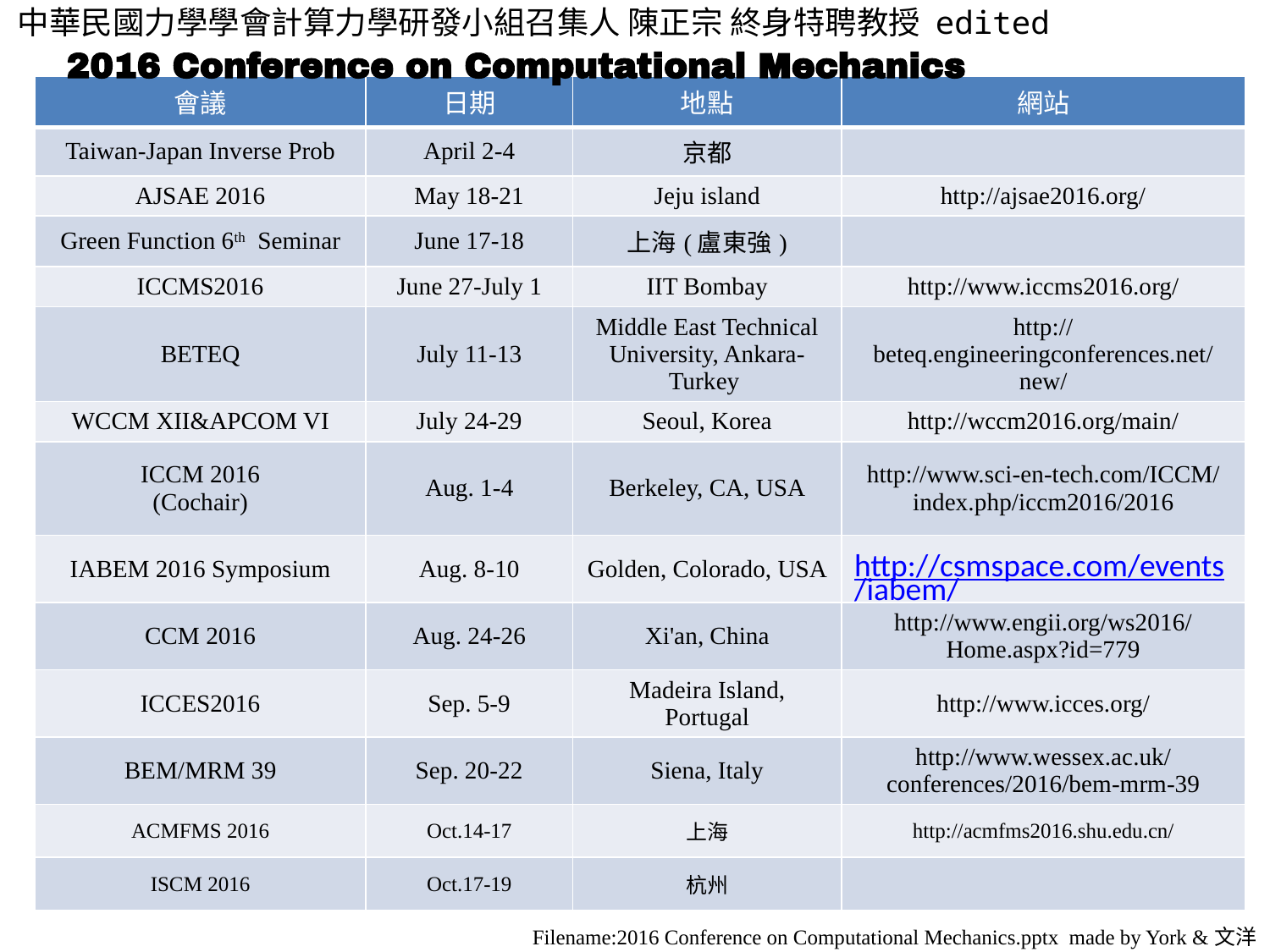

中華民國力學學會計算力學研發小組召集人 陳正宗 終身特聘教授 edited
2016 Conference on Computational Mechanics
| 會議 | 日期 | 地點 | 網站 |
| --- | --- | --- | --- |
| Taiwan-Japan Inverse Prob | April 2-4 | 京都 |  |
| AJSAE 2016 | May 18-21 | Jeju island | http://ajsae2016.org/ |
| Green Function 6th Seminar | June 17-18 | 上海(盧東強) |  |
| ICCMS2016 | June 27-July 1 | IIT Bombay | http://www.iccms2016.org/ |
| BETEQ | July 11-13 | Middle East Technical University, Ankara-Turkey | http://beteq.engineeringconferences.net/new/ |
| WCCM XII&APCOM VI | July 24-29 | Seoul, Korea | http://wccm2016.org/main/ |
| ICCM 2016 (Cochair) | Aug. 1-4 | Berkeley, CA, USA | http://www.sci-en-tech.com/ICCM/index.php/iccm2016/2016 |
| IABEM 2016 Symposium | Aug. 8-10 | Golden, Colorado, USA | http://csmspace.com/events/iabem/ |
| CCM 2016 | Aug. 24-26 | Xi'an, China | http://www.engii.org/ws2016/Home.aspx?id=779 |
| ICCES2016 | Sep. 5-9 | Madeira Island, Portugal | http://www.icces.org/ |
| BEM/MRM 39 | Sep. 20-22 | Siena, Italy | http://www.wessex.ac.uk/conferences/2016/bem-mrm-39 |
| ACMFMS 2016 | Oct.14-17 | 上海 | http://acmfms2016.shu.edu.cn/ |
| ISCM 2016 | Oct.17-19 | 杭州 |  |
Filename:2016 Conference on Computational Mechanics.pptx  made by York &文洋